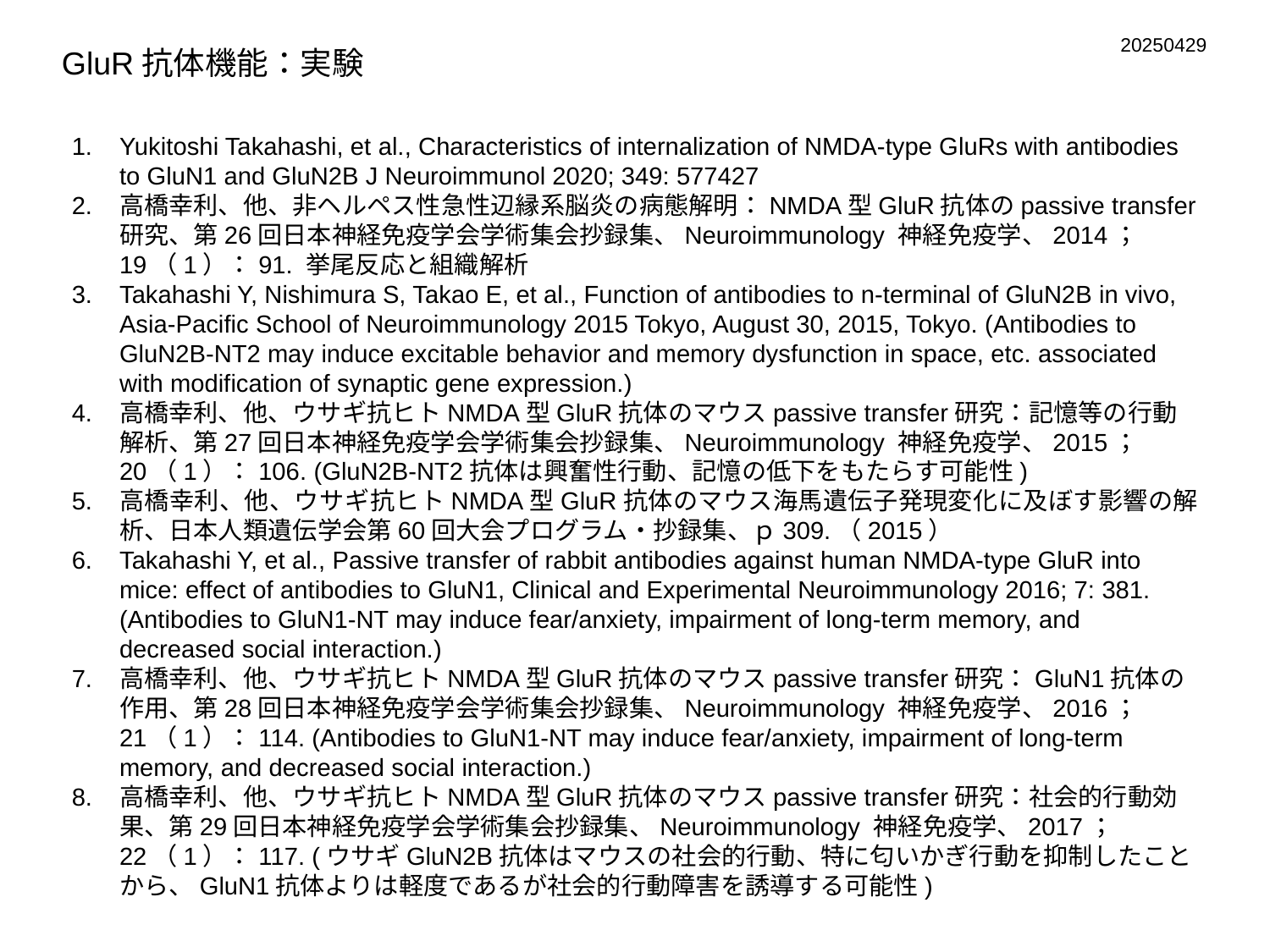

20250429
GluR抗体機能：実験
Yukitoshi Takahashi, et al., Characteristics of internalization of NMDA-type GluRs with antibodies to GluN1 and GluN2B J Neuroimmunol 2020; 349: 577427
高橋幸利、他、非ヘルペス性急性辺縁系脳炎の病態解明：NMDA型GluR抗体のpassive transfer研究、第26回日本神経免疫学会学術集会抄録集、Neuroimmunology 神経免疫学、2014；19（1）：91. 挙尾反応と組織解析
Takahashi Y, Nishimura S, Takao E, et al., Function of antibodies to n-terminal of GluN2B in vivo, Asia-Pacific School of Neuroimmunology 2015 Tokyo, August 30, 2015, Tokyo. (Antibodies to GluN2B-NT2 may induce excitable behavior and memory dysfunction in space, etc. associated with modification of synaptic gene expression.)
高橋幸利、他、ウサギ抗ヒトNMDA型GluR抗体のマウスpassive transfer研究：記憶等の行動解析、第27回日本神経免疫学会学術集会抄録集、Neuroimmunology 神経免疫学、2015；20（1）：106. (GluN2B-NT2抗体は興奮性行動、記憶の低下をもたらす可能性)
高橋幸利、他、ウサギ抗ヒトNMDA型GluR抗体のマウス海馬遺伝子発現変化に及ぼす影響の解析、日本人類遺伝学会第60回大会プログラム・抄録集、ｐ309.（2015）
Takahashi Y, et al., Passive transfer of rabbit antibodies against human NMDA-type GluR into mice: effect of antibodies to GluN1, Clinical and Experimental Neuroimmunology 2016; 7: 381. (Antibodies to GluN1-NT may induce fear/anxiety, impairment of long-term memory, and decreased social interaction.)
高橋幸利、他、ウサギ抗ヒトNMDA型GluR抗体のマウスpassive transfer研究：GluN1抗体の作用、第28回日本神経免疫学会学術集会抄録集、Neuroimmunology 神経免疫学、2016；21（1）：114. (Antibodies to GluN1-NT may induce fear/anxiety, impairment of long-term memory, and decreased social interaction.)
高橋幸利、他、ウサギ抗ヒトNMDA型GluR抗体のマウスpassive transfer研究：社会的行動効果、第29回日本神経免疫学会学術集会抄録集、Neuroimmunology 神経免疫学、2017；22（1）：117. (ウサギGluN2B抗体はマウスの社会的行動、特に匂いかぎ行動を抑制したことから、GluN1抗体よりは軽度であるが社会的行動障害を誘導する可能性)